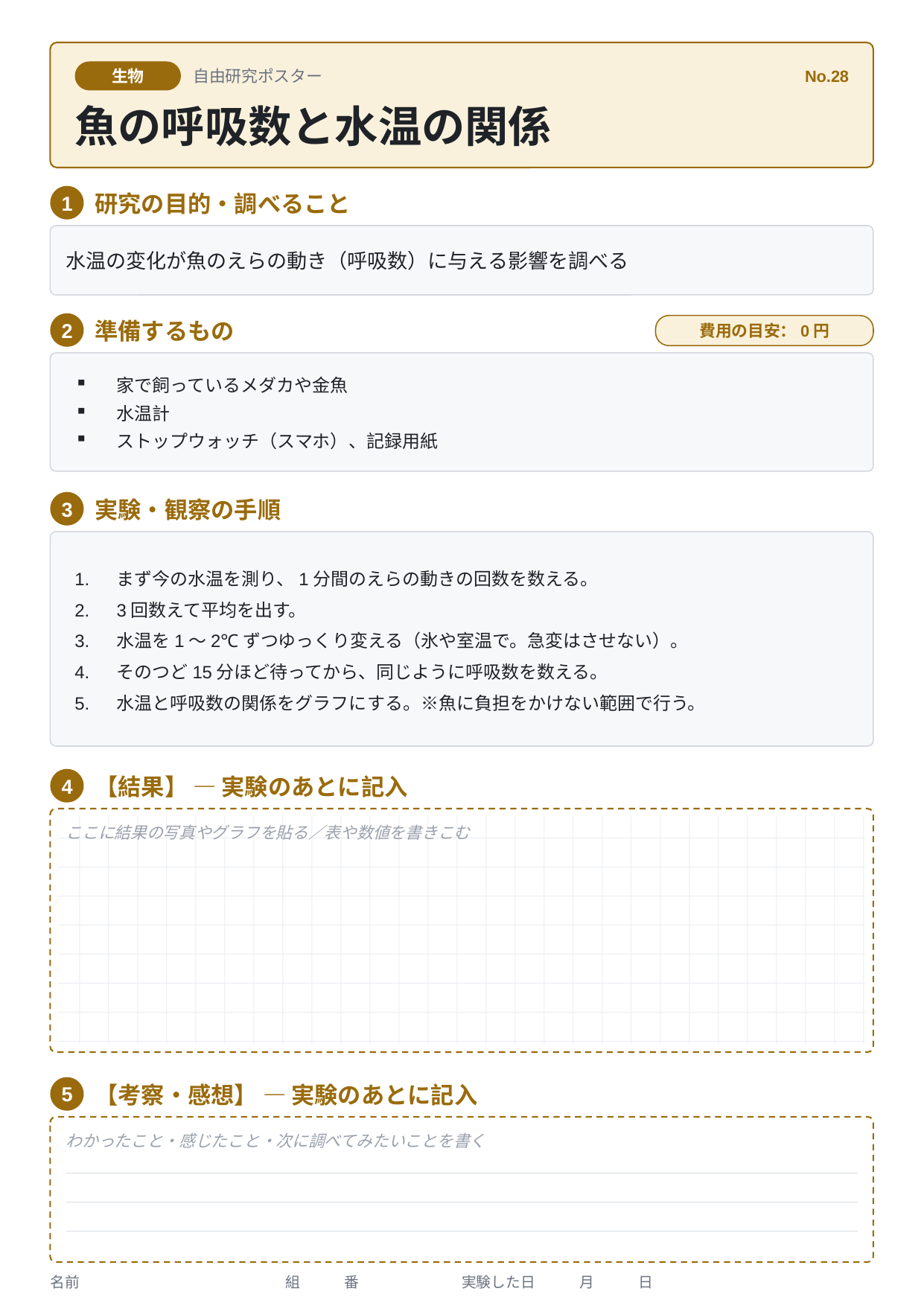

生物
自由研究ポスター
No.28
魚の呼吸数と水温の関係
研究の目的・調べること

1

水温の変化が魚のえらの動き（呼吸数）に与える影響を調べる
準備するもの

2

費用の目安：0円

家で飼っているメダカや金魚
水温計
ストップウォッチ（スマホ）、記録用紙
実験・観察の手順

3

まず今の水温を測り、1分間のえらの動きの回数を数える。
3回数えて平均を出す。
水温を1〜2℃ずつゆっくり変える（氷や室温で。急変はさせない）。
そのつど15分ほど待ってから、同じように呼吸数を数える。
水温と呼吸数の関係をグラフにする。※魚に負担をかけない範囲で行う。
【結果】 — 実験のあとに記入

4

ここに結果の写真やグラフを貼る／表や数値を書きこむ

【考察・感想】 — 実験のあとに記入

5

わかったこと・感じたこと・次に調べてみたいことを書く

名前　　　　　　　　　　　　　　組　　　番　　　　　　　実験した日　　　月　　　日